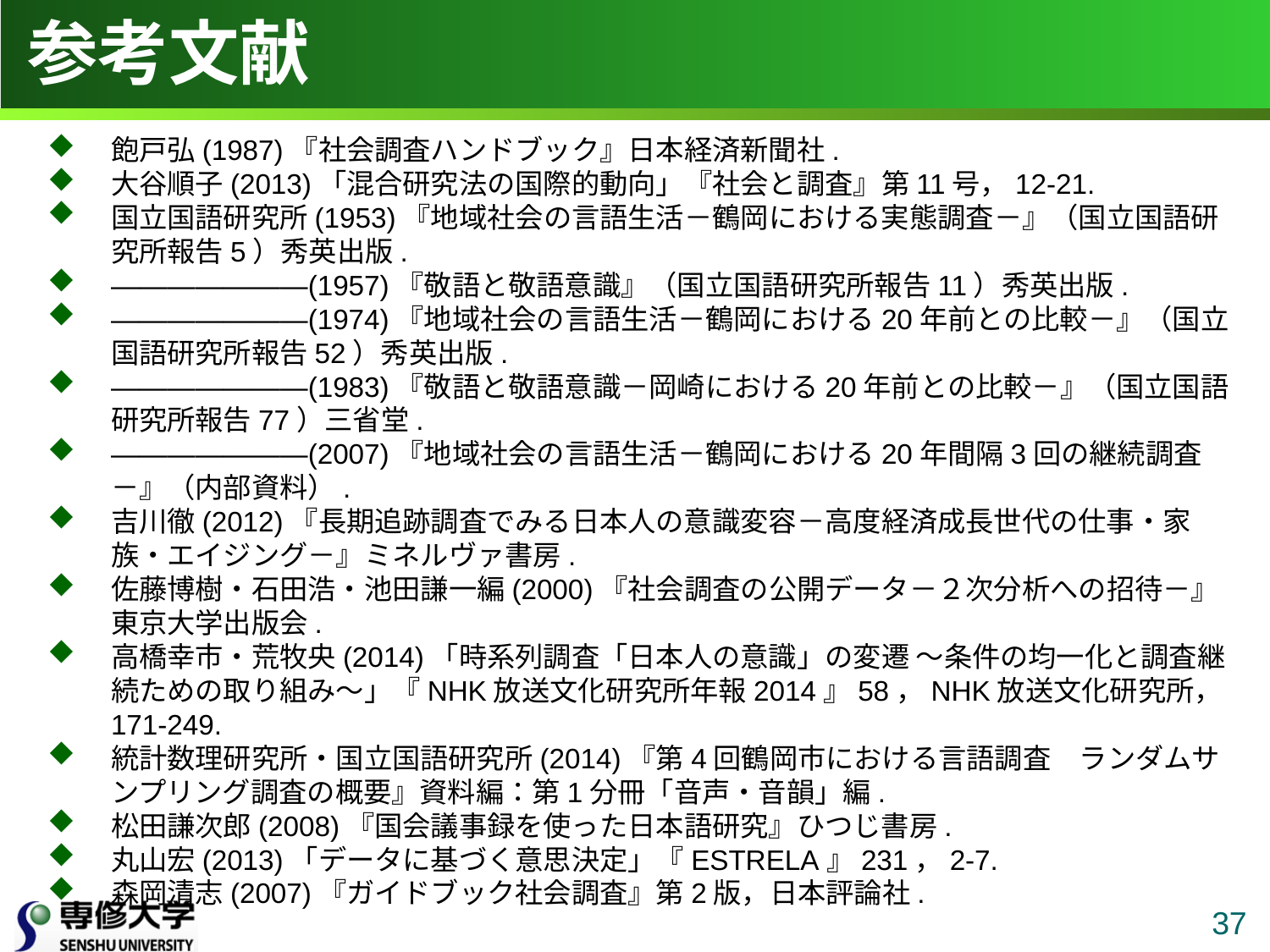

# 参考文献
飽戸弘(1987)『社会調査ハンドブック』日本経済新聞社.
大谷順子(2013)「混合研究法の国際的動向」『社会と調査』第11号，12-21.
国立国語研究所(1953)『地域社会の言語生活－鶴岡における実態調査－』（国立国語研究所報告5）秀英出版.
―――――――(1957)『敬語と敬語意識』（国立国語研究所報告11）秀英出版.
―――――――(1974)『地域社会の言語生活－鶴岡における20年前との比較－』（国立国語研究所報告52）秀英出版.
―――――――(1983)『敬語と敬語意識－岡崎における20年前との比較－』（国立国語研究所報告77）三省堂.
―――――――(2007)『地域社会の言語生活－鶴岡における20年間隔3回の継続調査－』（内部資料）.
吉川徹(2012)『長期追跡調査でみる日本人の意識変容－高度経済成長世代の仕事・家族・エイジング－』ミネルヴァ書房.
佐藤博樹・石田浩・池田謙一編(2000)『社会調査の公開データ－２次分析への招待－』東京大学出版会.
高橋幸市・荒牧央(2014)「時系列調査「日本人の意識」の変遷 ～条件の均一化と調査継続ための取り組み～」『NHK放送文化研究所年報2014』58，NHK放送文化研究所，171-249.
統計数理研究所・国立国語研究所(2014)『第4回鶴岡市における言語調査　ランダムサンプリング調査の概要』資料編：第1分冊「音声・音韻」編.
松田謙次郎(2008)『国会議事録を使った日本語研究』ひつじ書房.
丸山宏(2013)「データに基づく意思決定」『ESTRELA』231，2-7.
森岡清志(2007)『ガイドブック社会調査』第2版，日本評論社.
37